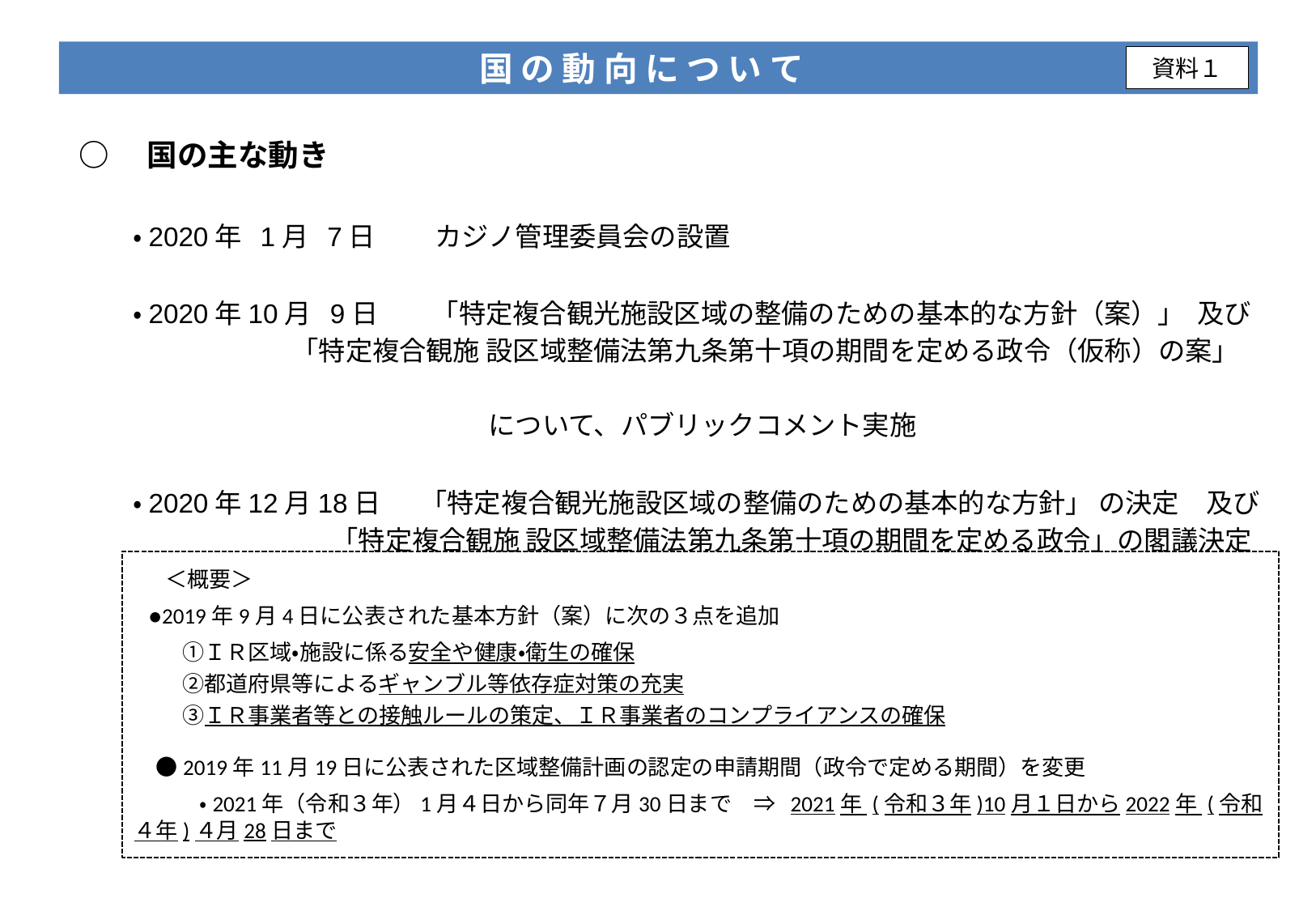

国 の 動 向 に つ い て
資料１
○　国の主な動き

　　・2020年  1月  7日　　 カジノ管理委員会の設置
　　・2020年10月  9日　　「特定複合観光施設区域の整備のための基本的な方針（案）」  及び
                                  「特定複合観施 設区域整備法第九条第十項の期間を定める政令（仮称）の案」
　　　　　　　　　　　　　　　 について、パブリックコメント実施
　　・2020年12月18日　  「特定複合観光施設区域の整備のための基本的な方針」 の決定　及び
　　　　                        「特定複合観施 設区域整備法第九条第十項の期間を定める政令」の閣議決定

　  ＜概要＞
   ●2019年9月4日に公表された基本方針（案）に次の３点を追加
　　 ①ＩＲ区域・施設に係る安全や健康・衛生の確保
　　 ②都道府県等によるギャンブル等依存症対策の充実
　　 ③ＩＲ事業者等との接触ルールの策定、ＩＲ事業者のコンプライアンスの確保

　●2019年11月19日に公表された区域整備計画の認定の申請期間（政令で定める期間）を変更
　　　・2021年（令和３年）1月４日から同年７月30日まで　⇒  2021年 (令和３年)10月１日から2022年 (令和４年)４月28日まで